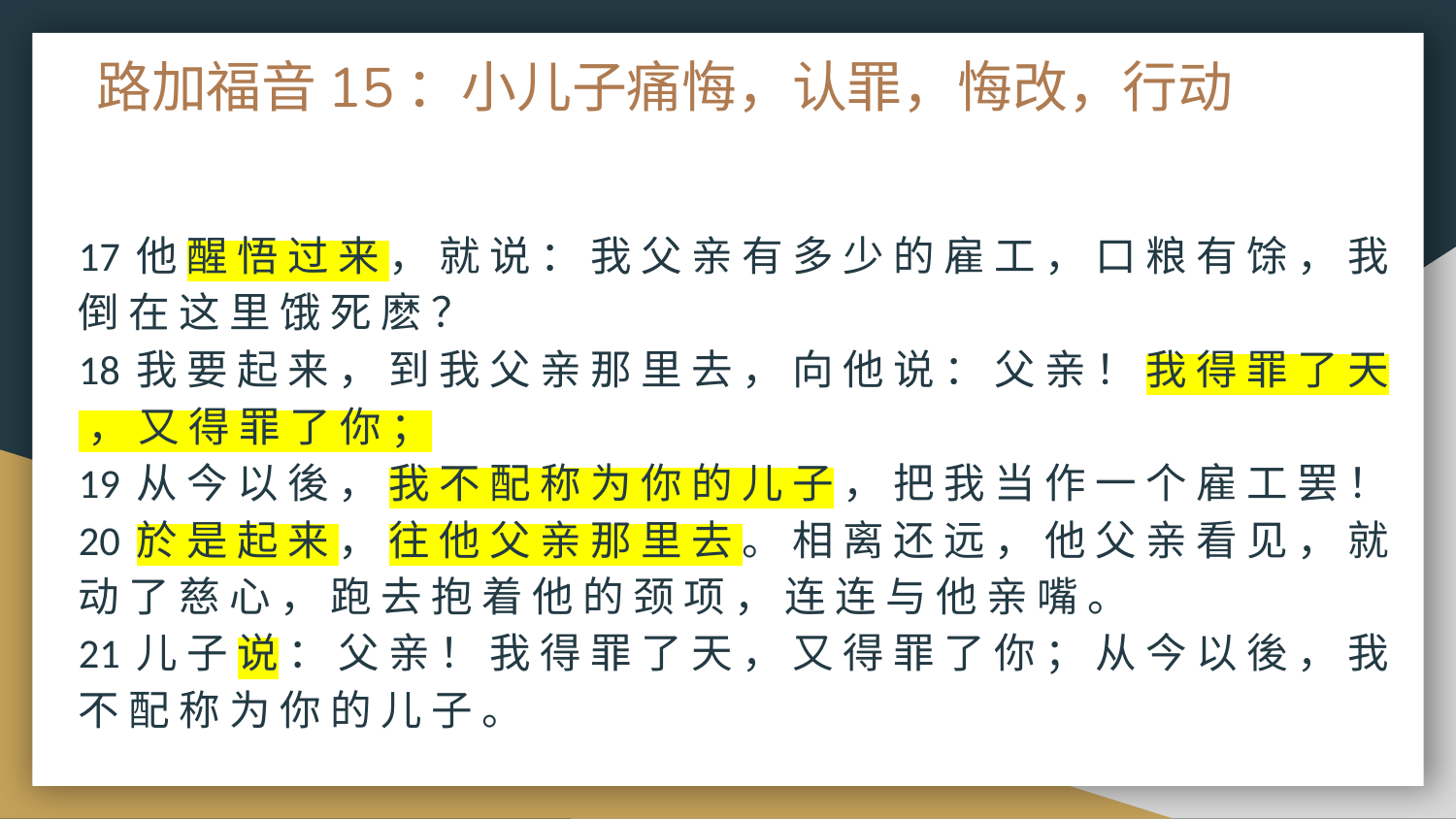

# 路加福音15：小儿子痛悔，认罪，悔改，行动
17 他 醒 悟 过 来 ， 就 说 ： 我 父 亲 有 多 少 的 雇 工 ， 口 粮 有 馀 ， 我 倒 在 这 里 饿 死 麽 ？
18 我 要 起 来 ， 到 我 父 亲 那 里 去 ， 向 他 说 ： 父 亲 ！ 我 得 罪 了 天 ， 又 得 罪 了 你 ；
19 从 今 以 後 ， 我 不 配 称 为 你 的 儿 子 ， 把 我 当 作 一 个 雇 工 罢 ！
20 於 是 起 来 ， 往 他 父 亲 那 里 去 。 相 离 还 远 ， 他 父 亲 看 见 ， 就 动 了 慈 心 ， 跑 去 抱 着 他 的 颈 项 ， 连 连 与 他 亲 嘴 。
21 儿 子 说 ： 父 亲 ！ 我 得 罪 了 天 ， 又 得 罪 了 你 ； 从 今 以 後 ， 我 不 配 称 为 你 的 儿 子 。